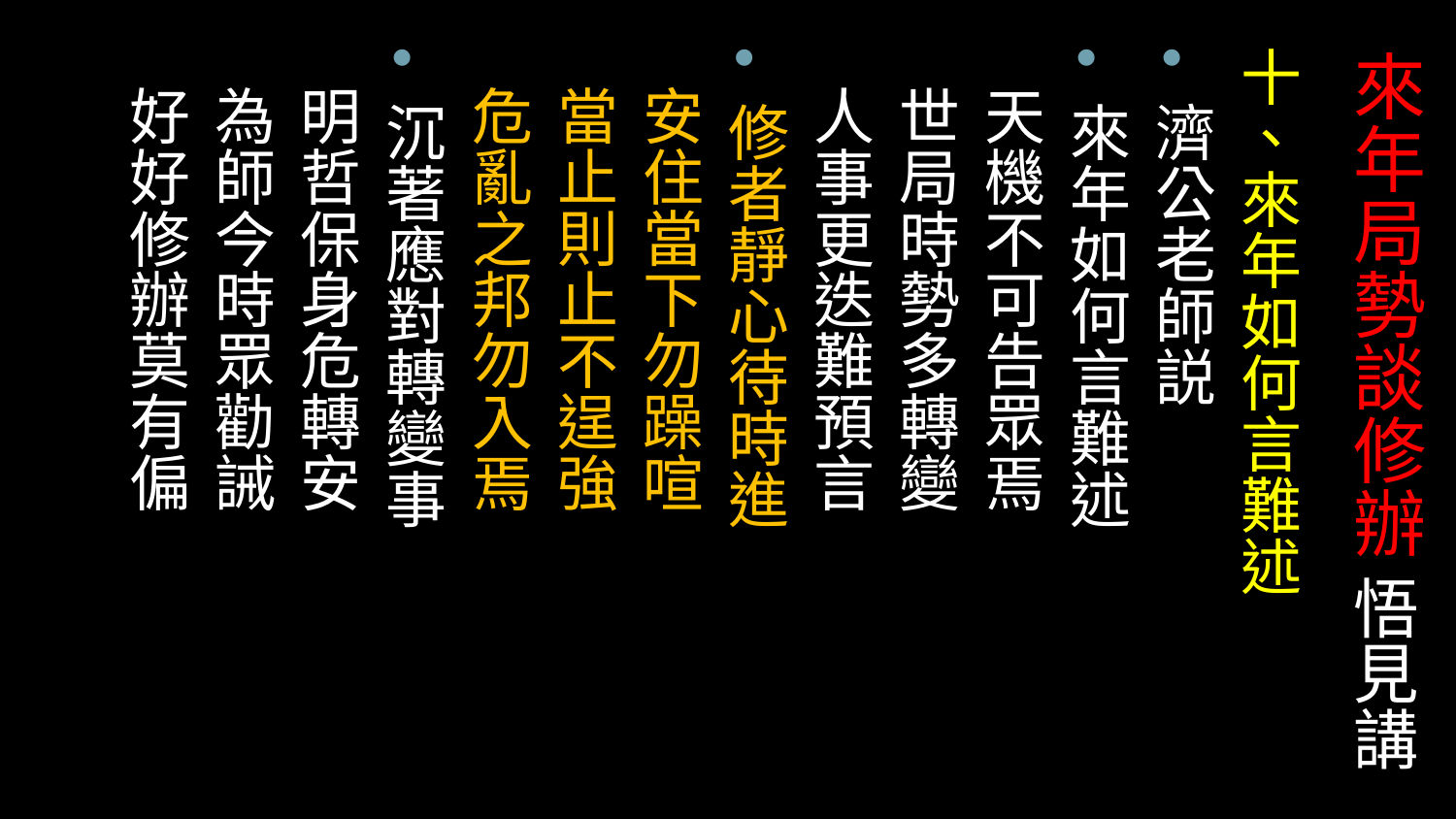

十、來年如何言難述
濟公老師説
來年如何言難述
  天機不可告眾焉
  世局時勢多轉變
  人事更迭難預言
修者靜心待時進
  安住當下勿躁喧
  當止則止不逞強
  危亂之邦勿入焉
沉著應對轉變事
  明哲保身危轉安
  為師今時眾勸誡
  好好修辦莫有偏

# 來年局勢談修辦 悟見講